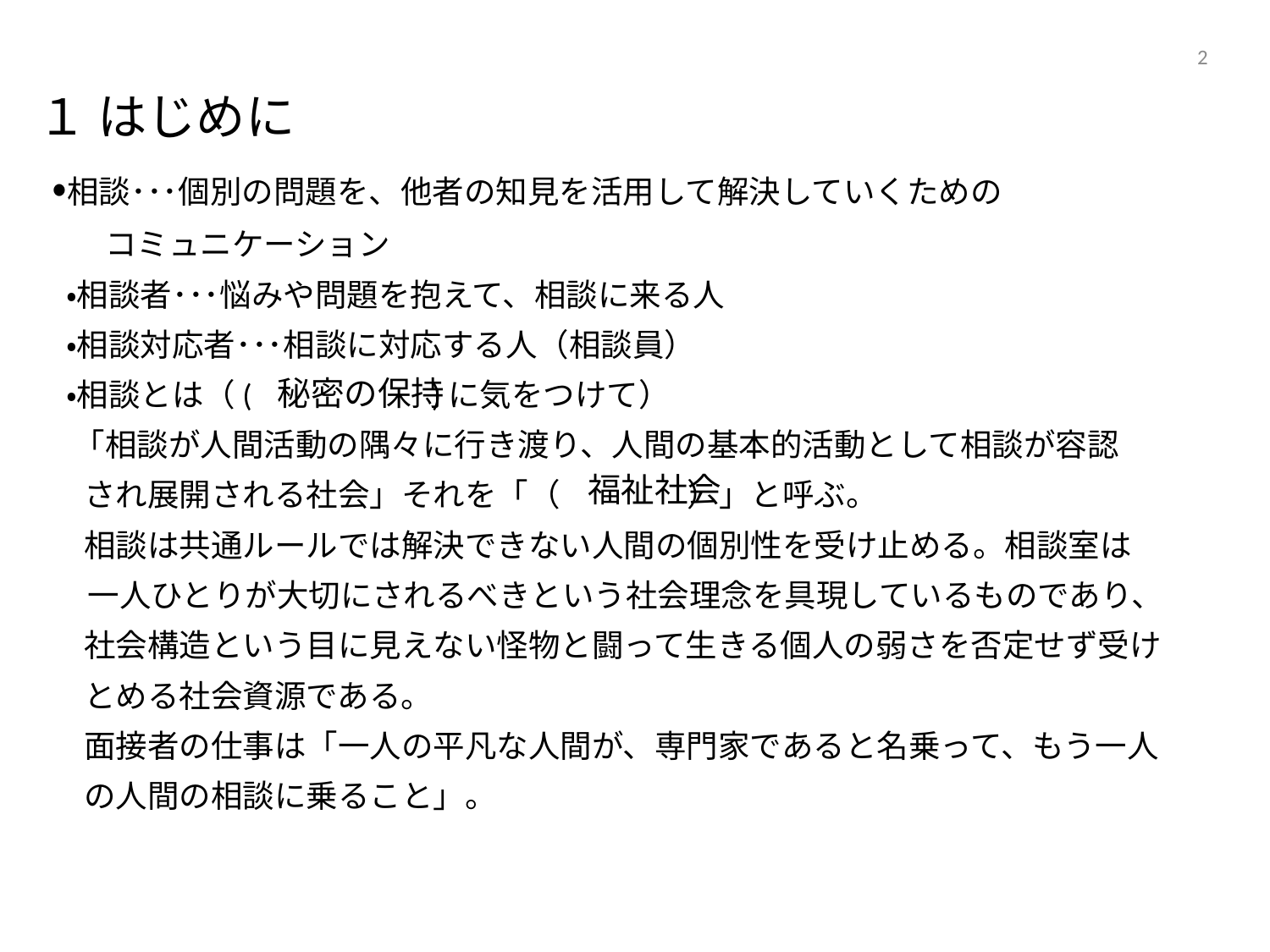

2
# １ はじめに

・相談･･･個別の問題を、他者の知見を活用して解決していくための
  　コミュニケーション
 ・相談者･･･悩みや問題を抱えて、相談に来る人
 ・相談対応者･･･相談に対応する人（相談員）
 ・相談とは（(　　 　　　)に気をつけて）
  「相談が人間活動の隅々に行き渡り、人間の基本的活動として相談が容認
　され展開される社会」それを「（　　　　）」と呼ぶ。
　相談は共通ルールでは解決できない人間の個別性を受け止める。相談室は
    一人ひとりが大切にされるべきという社会理念を具現しているものであり、
　社会構造という目に見えない怪物と闘って生きる個人の弱さを否定せず受け
　とめる社会資源である。
　面接者の仕事は「一人の平凡な人間が、専門家であると名乗って、もう一人
　の人間の相談に乗ること」。
秘密の保持
福祉社会